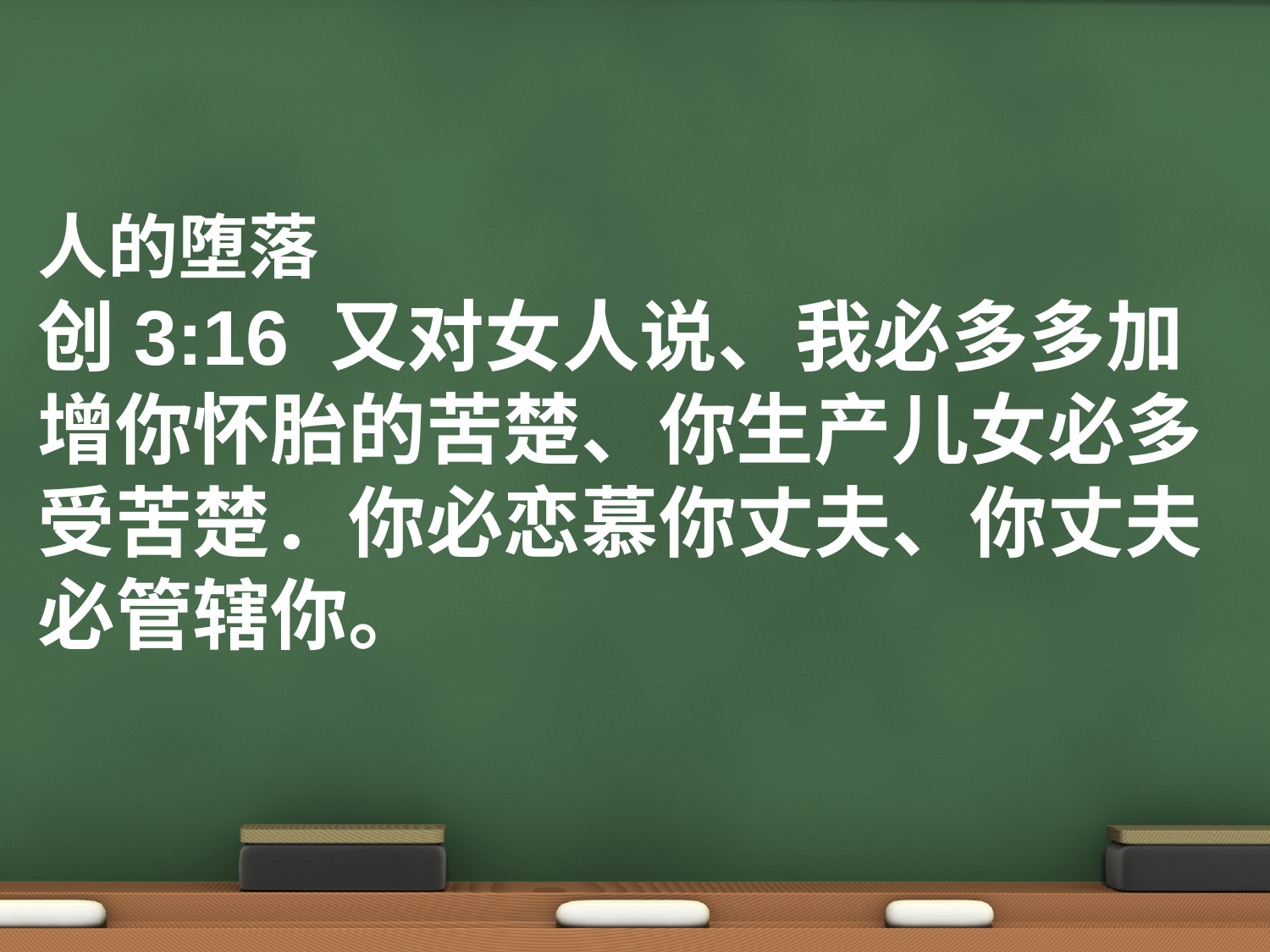

人的堕落
创3:16 又对女人说、我必多多加增你怀胎的苦楚、你生产儿女必多受苦楚．你必恋慕你丈夫、你丈夫必管辖你。